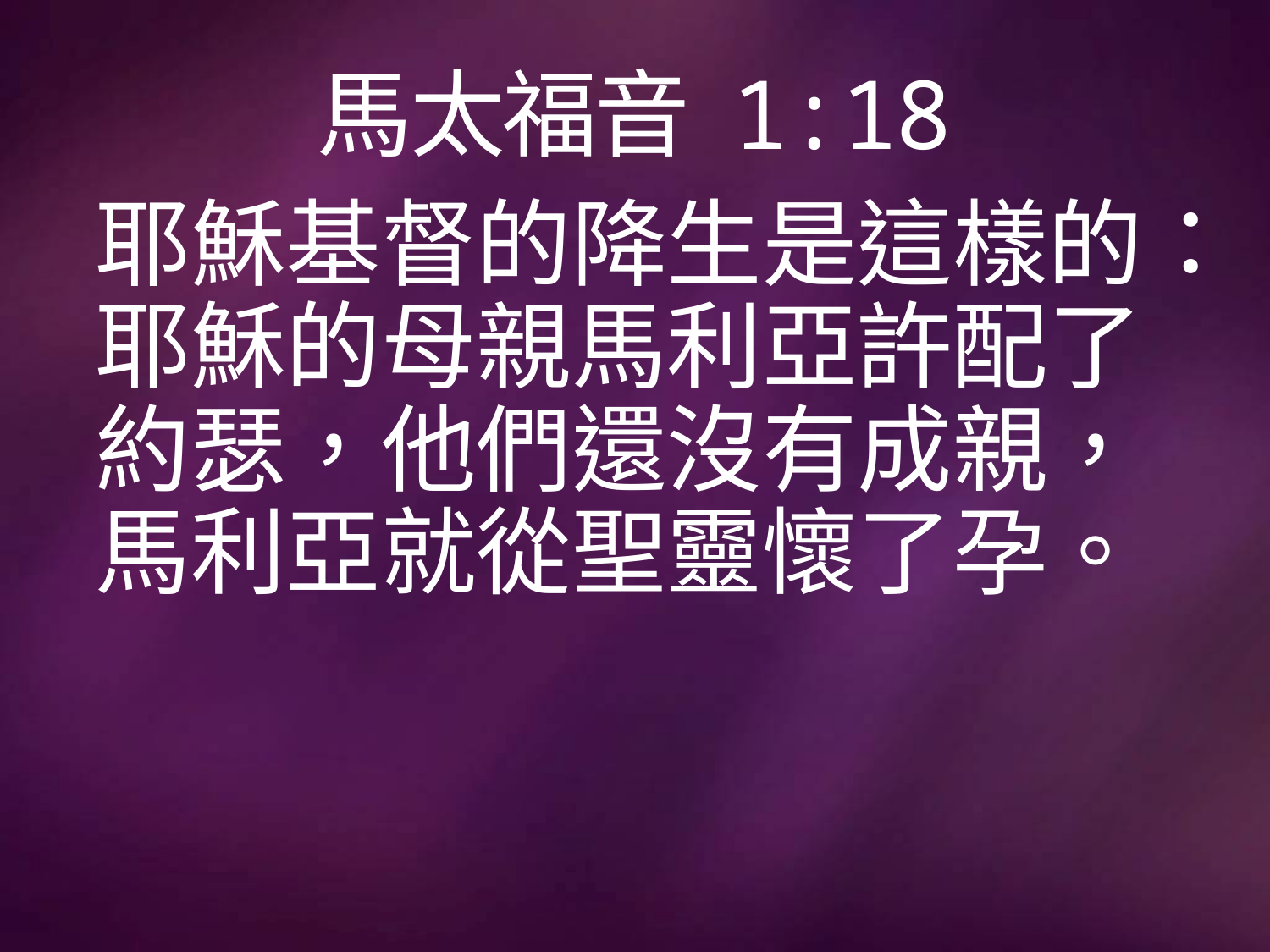

# 馬太福音 1:18
耶穌基督的降生是這樣的：耶穌的母親馬利亞許配了約瑟，他們還沒有成親，馬利亞就從聖靈懷了孕。